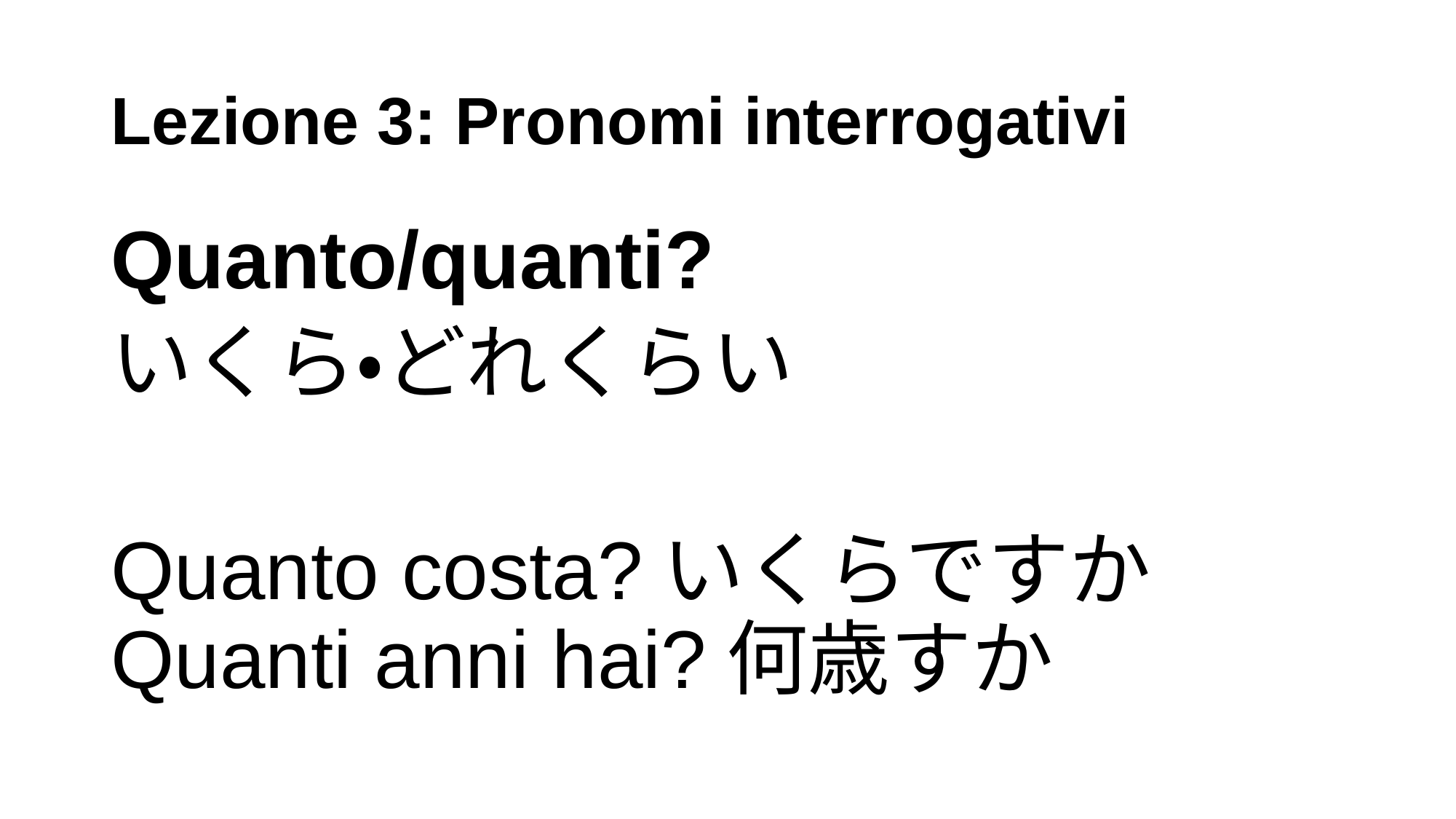

# Lezione 3: Pronomi interrogativi
Quanto/quanti?
いくら・どれくらい

Quanto costa?いくらですかQuanti anni hai?何歳すか